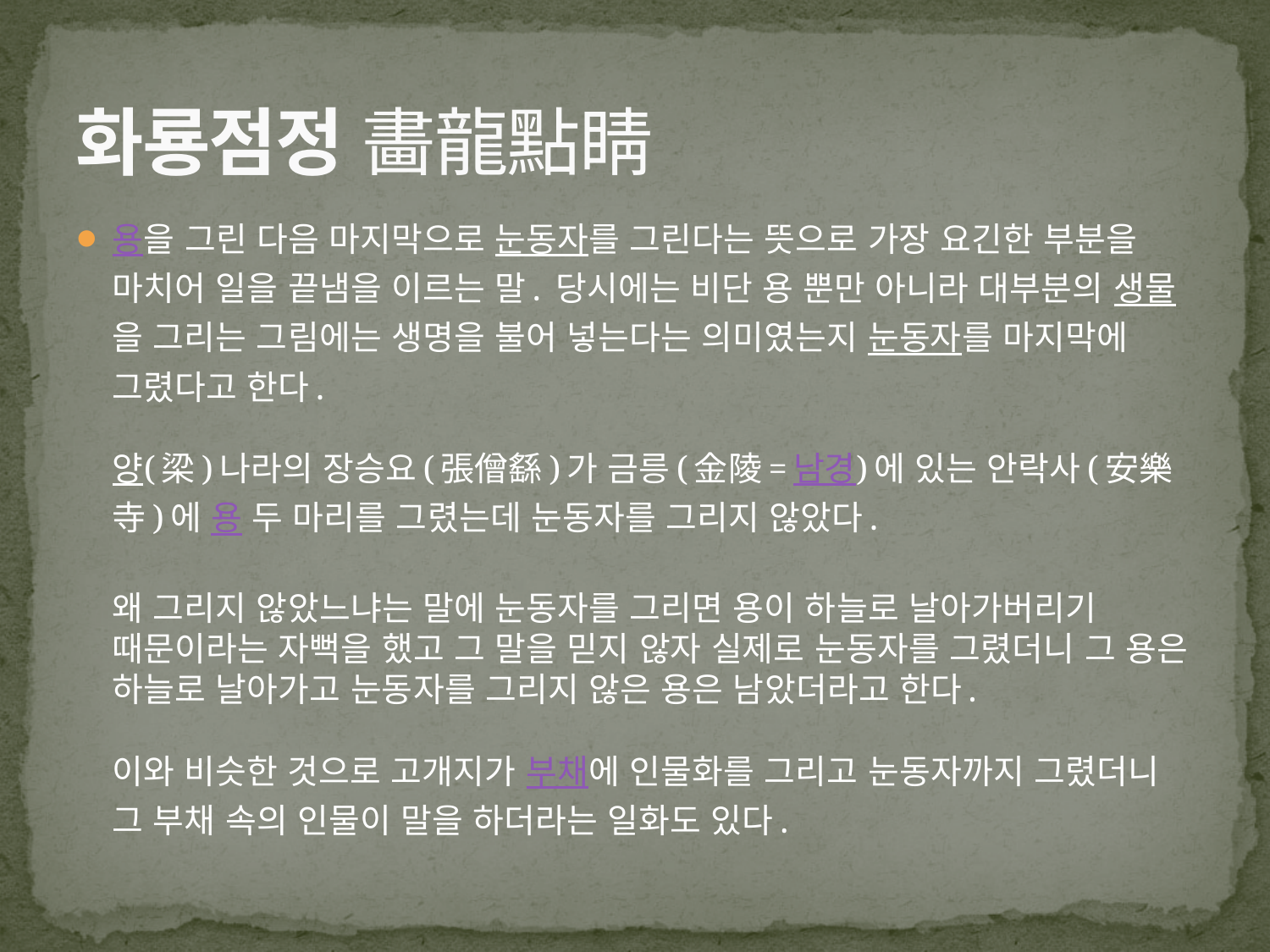

# 화룡점정 畵龍點睛
용을 그린 다음 마지막으로 눈동자를 그린다는 뜻으로 가장 요긴한 부분을 마치어 일을 끝냄을 이르는 말. 당시에는 비단 용 뿐만 아니라 대부분의 생물을 그리는 그림에는 생명을 불어 넣는다는 의미였는지 눈동자를 마지막에 그렸다고 한다.
양(梁)나라의 장승요(張僧繇)가 금릉(金陵=남경)에 있는 안락사(安樂寺)에 용 두 마리를 그렸는데 눈동자를 그리지 않았다. 
왜 그리지 않았느냐는 말에 눈동자를 그리면 용이 하늘로 날아가버리기 때문이라는 자뻑을 했고 그 말을 믿지 않자 실제로 눈동자를 그렸더니 그 용은 하늘로 날아가고 눈동자를 그리지 않은 용은 남았더라고 한다.
이와 비슷한 것으로 고개지가 부채에 인물화를 그리고 눈동자까지 그렸더니 그 부채 속의 인물이 말을 하더라는 일화도 있다.